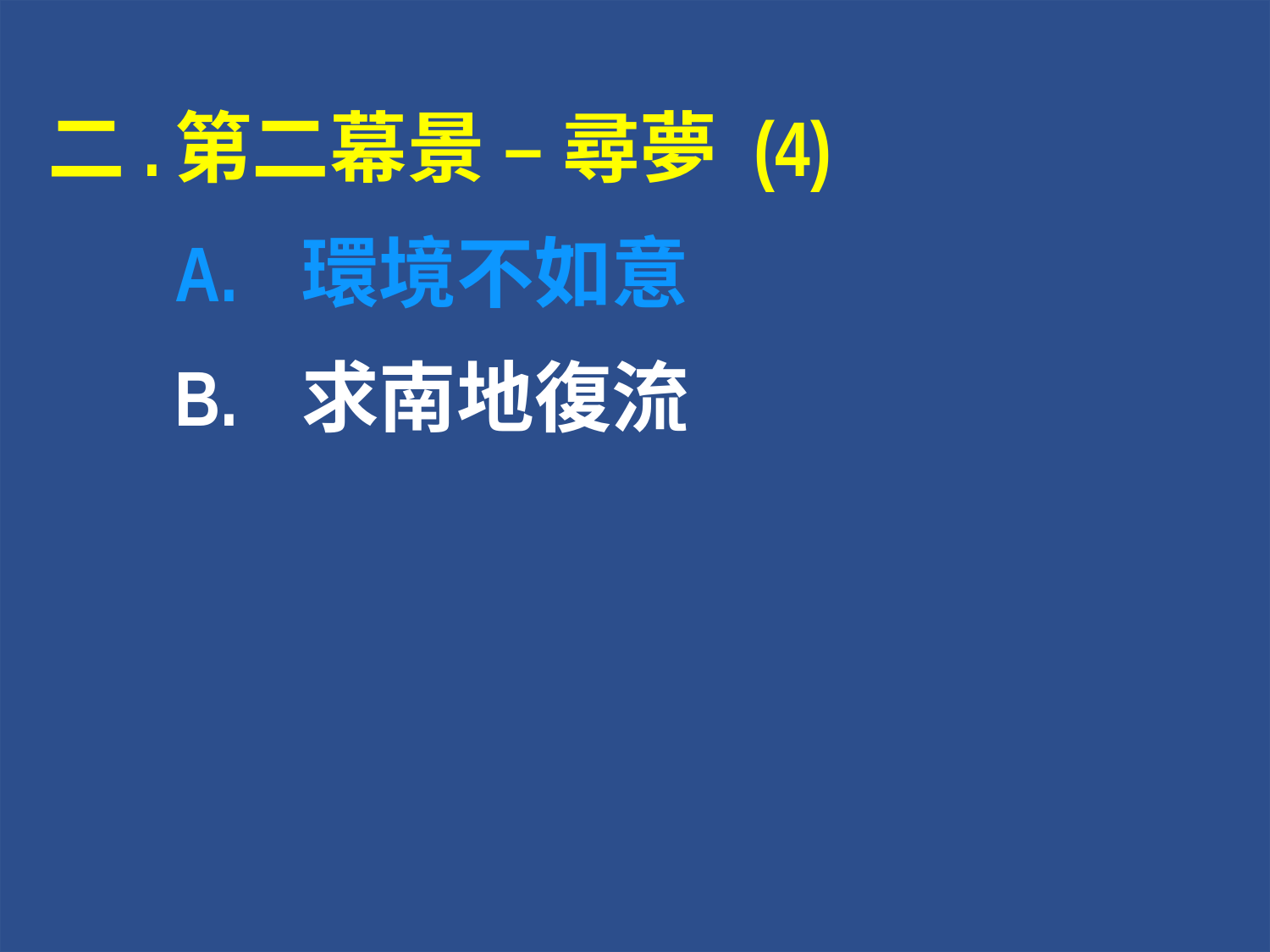

二.	第二幕景 – 尋夢 (4)
	A.	環境不如意
	B.	求南地復流